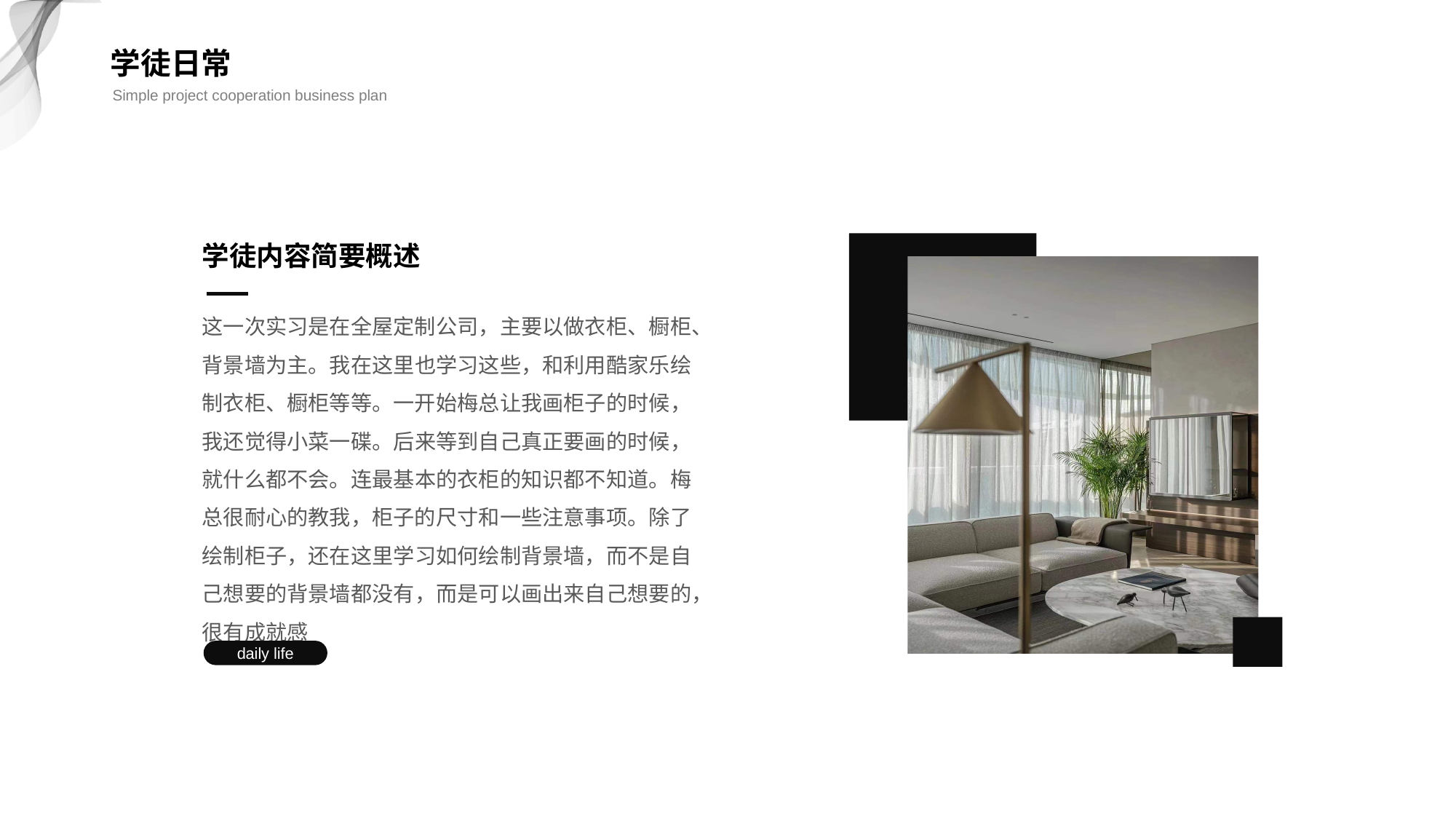

学徒日常
Simple project cooperation business plan
学徒内容简要概述

这一次实习是在全屋定制公司，主要以做衣柜、橱柜、背景墙为主。我在这里也学习这些，和利用酷家乐绘制衣柜、橱柜等等。一开始梅总让我画柜子的时候，我还觉得小菜一碟。后来等到自己真正要画的时候，就什么都不会。连最基本的衣柜的知识都不知道。梅总很耐心的教我，柜子的尺寸和一些注意事项。除了绘制柜子，还在这里学习如何绘制背景墙，而不是自己想要的背景墙都没有，而是可以画出来自己想要的，很有成就感

daily life